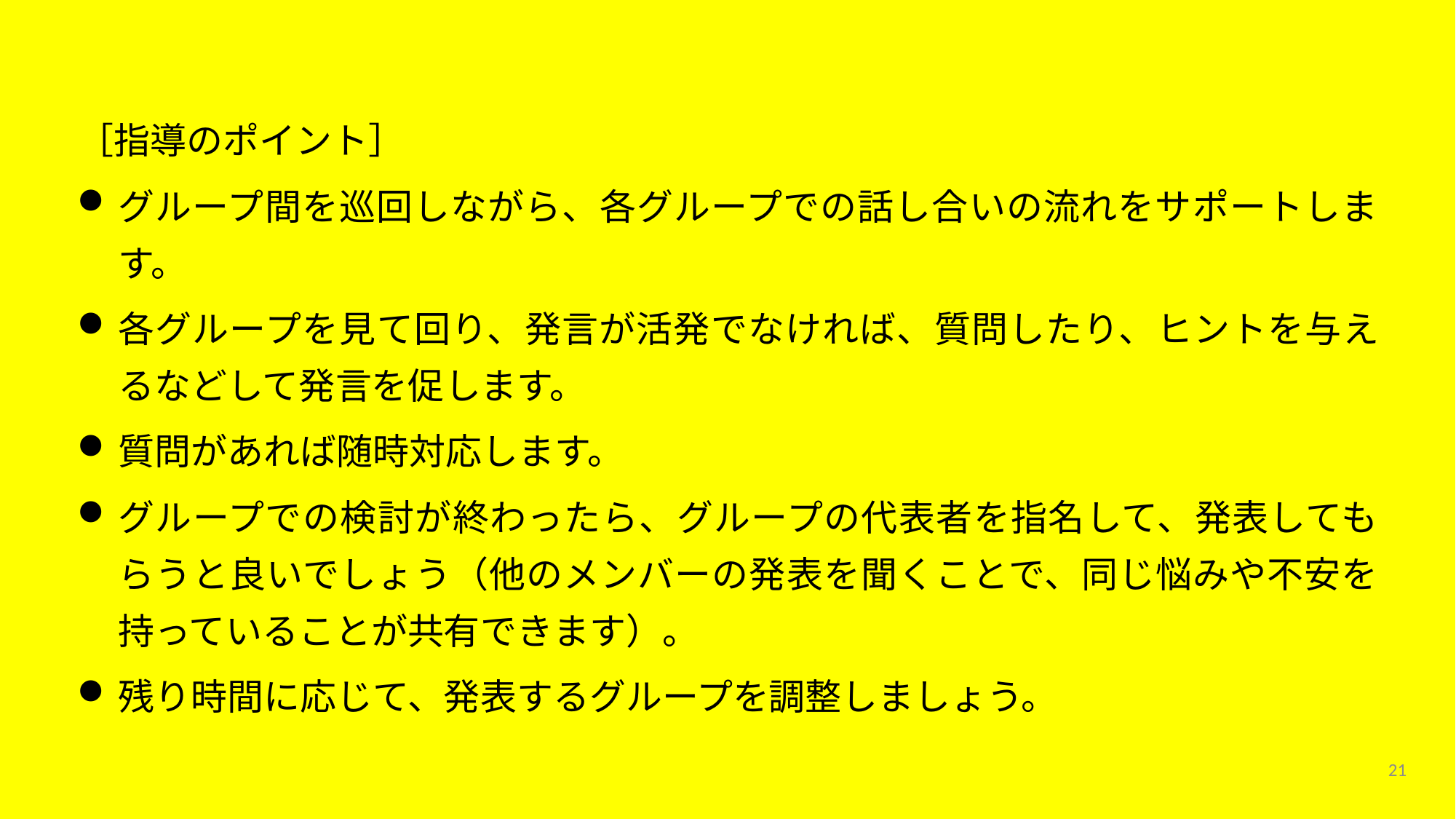

［指導のポイント］
グループ間を巡回しながら、各グループでの話し合いの流れをサポートします。
各グループを見て回り、発言が活発でなければ、質問したり、ヒントを与えるなどして発言を促します。
質問があれば随時対応します。
グループでの検討が終わったら、グループの代表者を指名して、発表してもらうと良いでしょう（他のメンバーの発表を聞くことで、同じ悩みや不安を持っていることが共有できます）。
残り時間に応じて、発表するグループを調整しましょう。
21